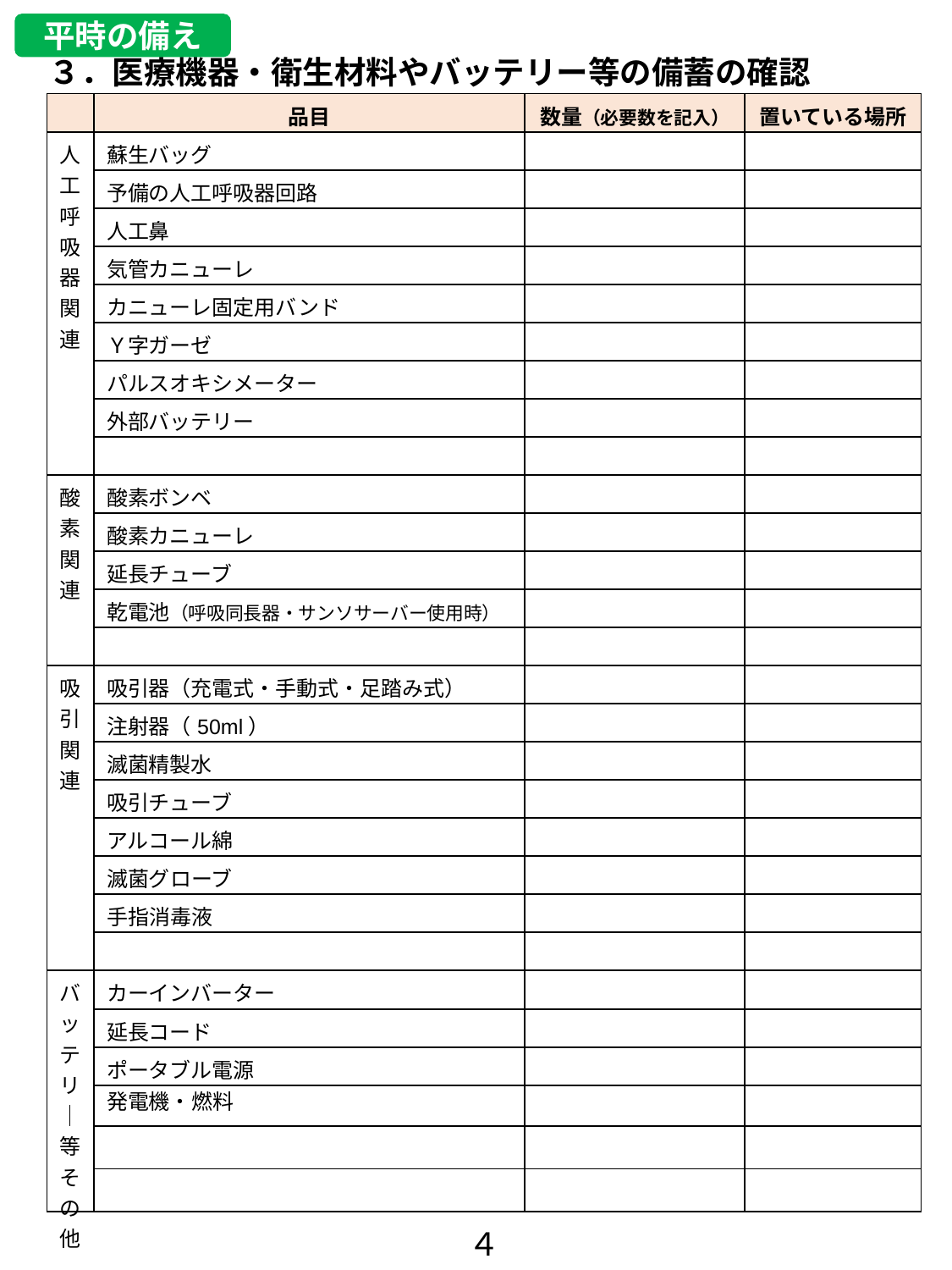

平時の備え
３．医療機器・衛生材料やバッテリー等の備蓄の確認
|  | 品目 | 数量（必要数を記入） | 置いている場所 |
| --- | --- | --- | --- |
| 人工呼吸器関連 | 蘇生バッグ |  |  |
|  | 予備の人工呼吸器回路 |  |  |
|  | 人工鼻 |  |  |
|  | 気管カニューレ |  |  |
|  | カニューレ固定用バンド |  |  |
|  | Ｙ字ガーゼ |  |  |
|  | パルスオキシメーター |  |  |
|  | 外部バッテリー |  |  |
|  |  |  |  |
| 酸素関連 | 酸素ボンベ |  |  |
|  | 酸素カニューレ |  |  |
|  | 延長チューブ |  |  |
|  | 乾電池（呼吸同長器・サンソサーバー使用時） |  |  |
|  |  |  |  |
| 吸引関連 | 吸引器（充電式・手動式・足踏み式） |  |  |
|  | 注射器（50ml） |  |  |
|  | 滅菌精製水 |  |  |
|  | 吸引チューブ |  |  |
|  | アルコール綿 |  |  |
|  | 滅菌グローブ |  |  |
|  | 手指消毒液 |  |  |
|  |  |  |  |
| バッテリ│等その他 | カーインバーター |  |  |
|  | 延長コード |  |  |
|  | ポータブル電源 |  |  |
|  | 発電機・燃料 |  |  |
|  |  |  |  |
|  |  |  |  |
４